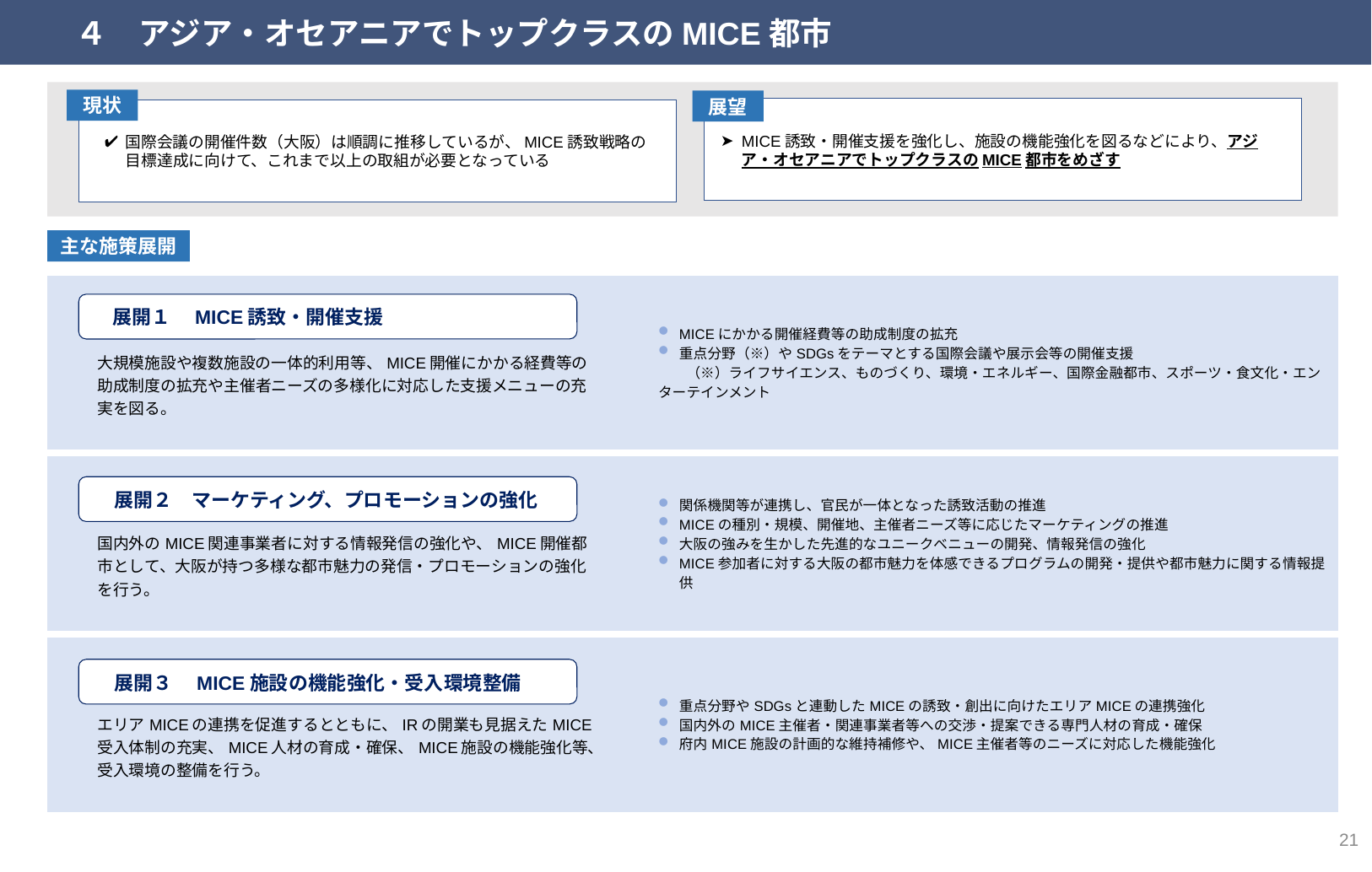

４　アジア・オセアニアでトップクラスのMICE都市

現状
展望

国際会議の開催件数（大阪）は順調に推移しているが、MICE誘致戦略の目標達成に向けて、これまで以上の取組が必要となっている
MICE誘致・開催支援を強化し、施設の機能強化を図るなどにより、アジア・オセアニアでトップクラスのMICE都市をめざす
主な施策展開
| 大規模施設や複数施設の一体的利用等、MICE開催にかかる経費等の助成制度の拡充や主催者ニーズの多様化に対応した支援メニューの充実を図る。 | MICEにかかる開催経費等の助成制度の拡充 重点分野（※）やSDGsをテーマとする国際会議や展示会等の開催支援 　　（※）ライフサイエンス、ものづくり、環境・エネルギー、国際金融都市、スポーツ・食文化・エンターテインメント |
| --- | --- |
|  |  |
| 国内外のMICE関連事業者に対する情報発信の強化や、MICE開催都市として、大阪が持つ多様な都市魅力の発信・プロモーションの強化を行う。 | 関係機関等が連携し、官民が一体となった誘致活動の推進 MICEの種別・規模、開催地、主催者ニーズ等に応じたマーケティングの推進 大阪の強みを生かした先進的なユニークべニューの開発、情報発信の強化 MICE参加者に対する大阪の都市魅力を体感できるプログラムの開発・提供や都市魅力に関する情報提供 |
|  |  |
| エリアMICEの連携を促進するとともに、IRの開業も見据えたMICE受入体制の充実、MICE人材の育成・確保、MICE施設の機能強化等、受入環境の整備を行う。 | 重点分野やSDGsと連動したMICEの誘致・創出に向けたエリアMICEの連携強化 国内外のMICE主催者・関連事業者等への交渉・提案できる専門人材の育成・確保 府内MICE施設の計画的な維持補修や、MICE主催者等のニーズに対応した機能強化 |
　展開１　MICE誘致・開催支援
　展開２　マーケティング、プロモーションの強化
　展開３　MICE施設の機能強化・受入環境整備
21